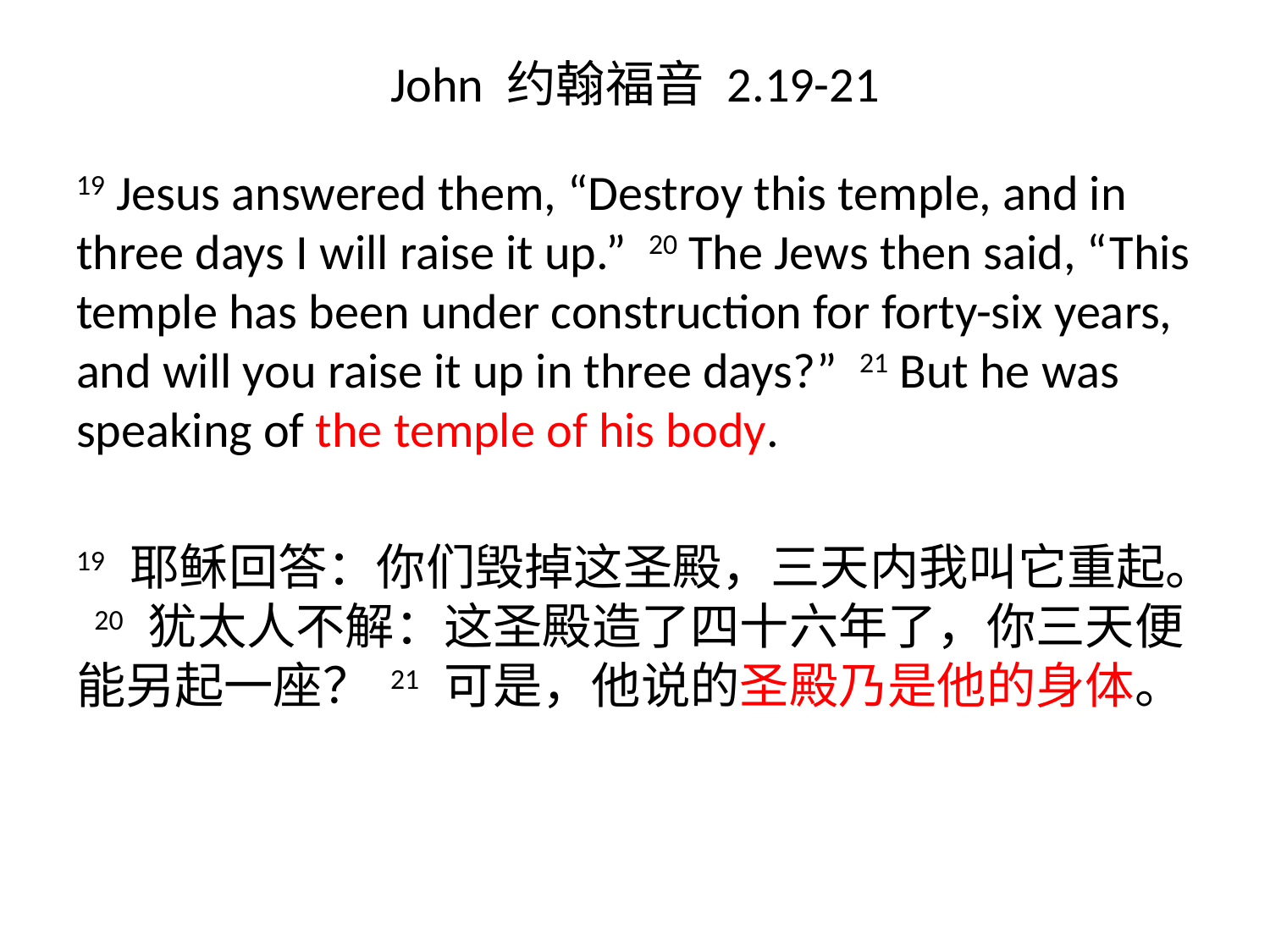

# John 约翰福音 2.19-21
19 Jesus answered them, “Destroy this temple, and in three days I will raise it up.”  20 The Jews then said, “This temple has been under construction for forty-six years, and will you raise it up in three days?”  21 But he was speaking of the temple of his body.

19  耶稣回答：你们毁掉这圣殿，三天内我叫它重起。 20  犹太人不解：这圣殿造了四十六年了，你三天便能另起一座？ 21  可是，他说的圣殿乃是他的身体。